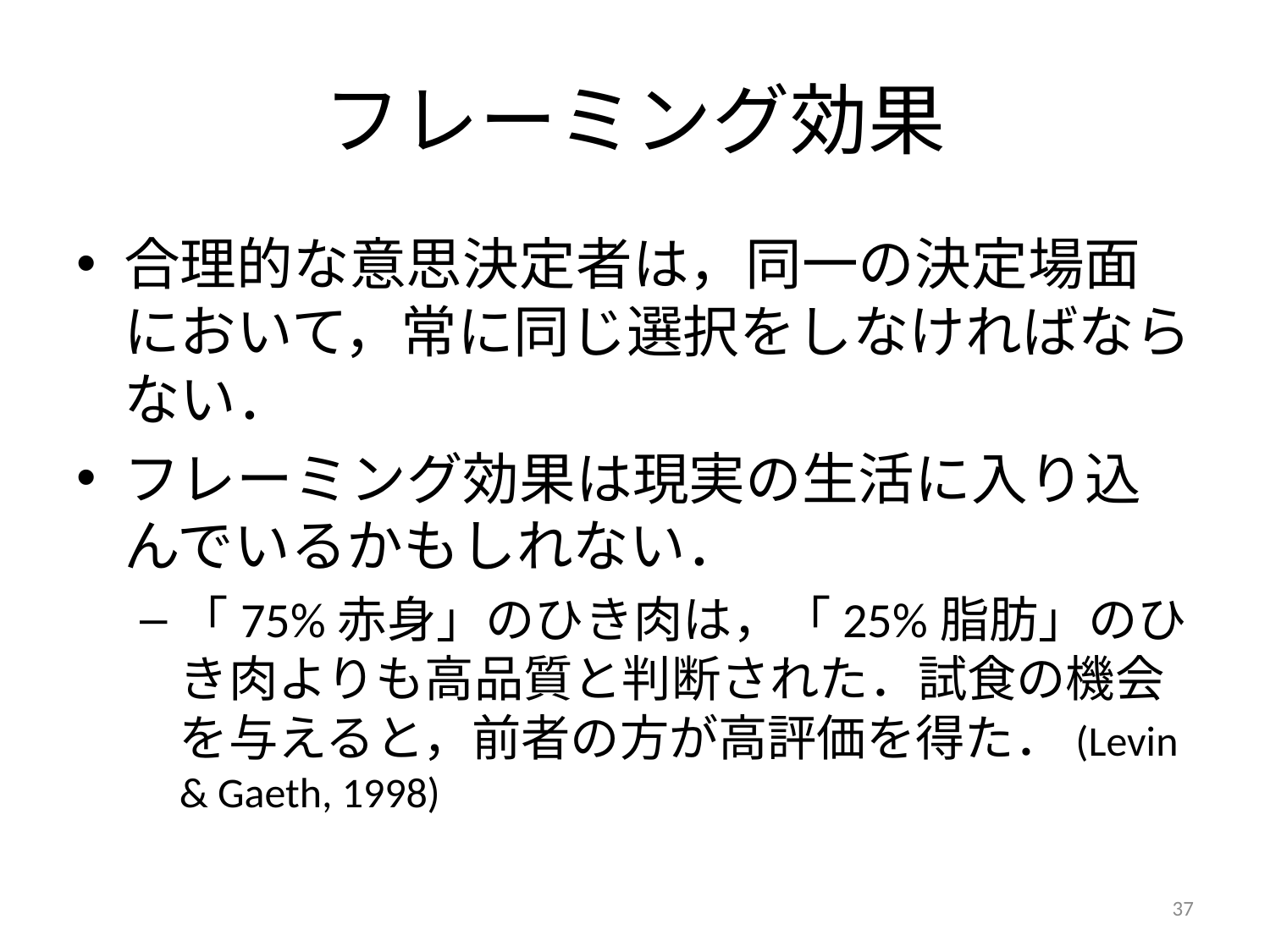

# フレーミング効果
合理的な意思決定者は，同一の決定場面において，常に同じ選択をしなければならない．
フレーミング効果は現実の生活に入り込んでいるかもしれない．
「75%赤身」のひき肉は，「25%脂肪」のひき肉よりも高品質と判断された．試食の機会を与えると，前者の方が高評価を得た．(Levin & Gaeth, 1998)
37